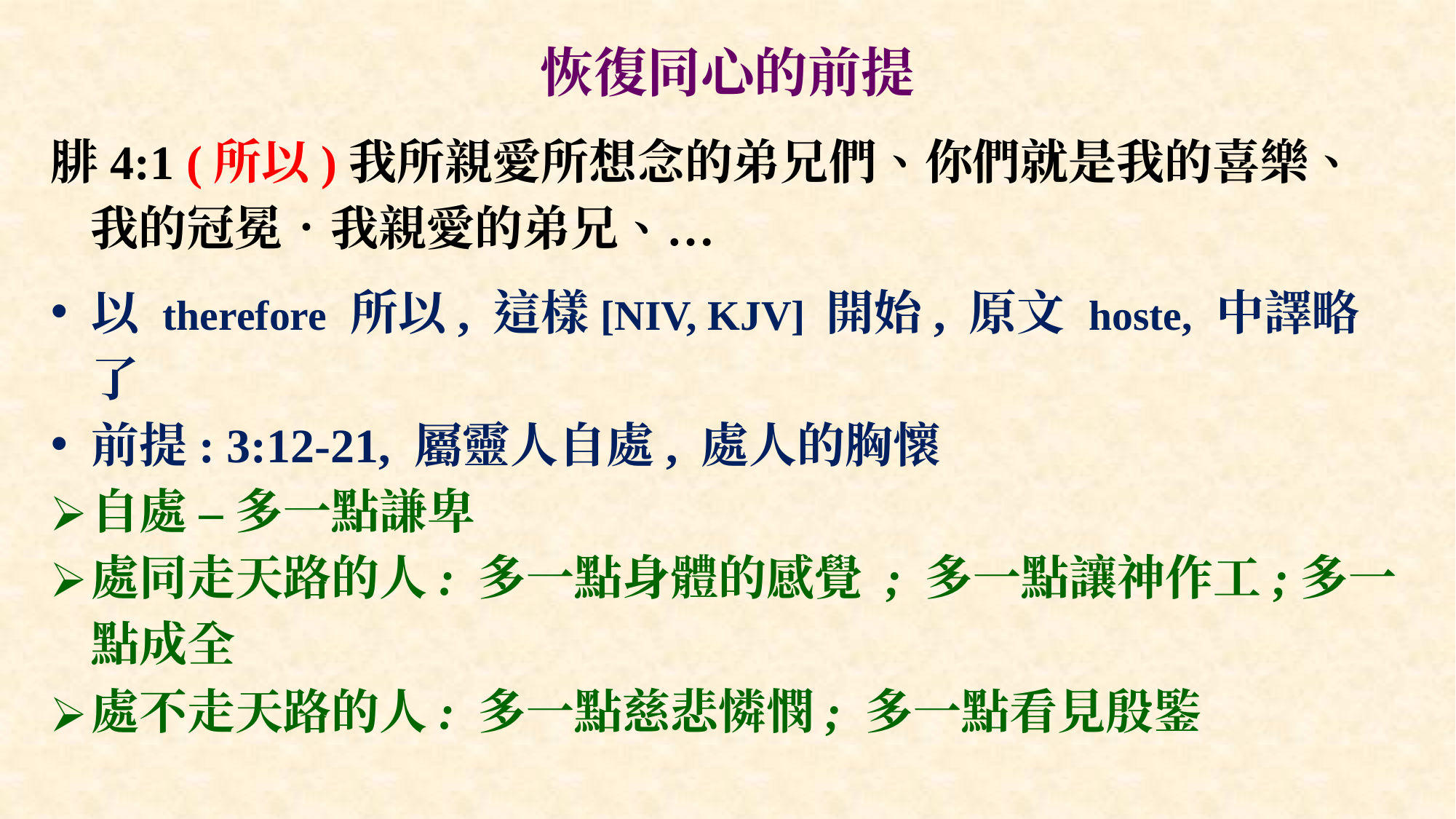

# 恢復同心的前提
腓4:1 (所以)我所親愛所想念的弟兄們、你們就是我的喜樂、我的冠冕．我親愛的弟兄、…
以 therefore 所以, 這樣[NIV, KJV] 開始, 原文 hoste, 中譯略了
前提: 3:12-21, 屬靈人自處, 處人的胸懷
自處 – 多一點謙卑
處同走天路的人: 多一點身體的感覺 ; 多一點讓神作工;多一點成全
處不走天路的人: 多一點慈悲憐憫; 多一點看見殷鍳